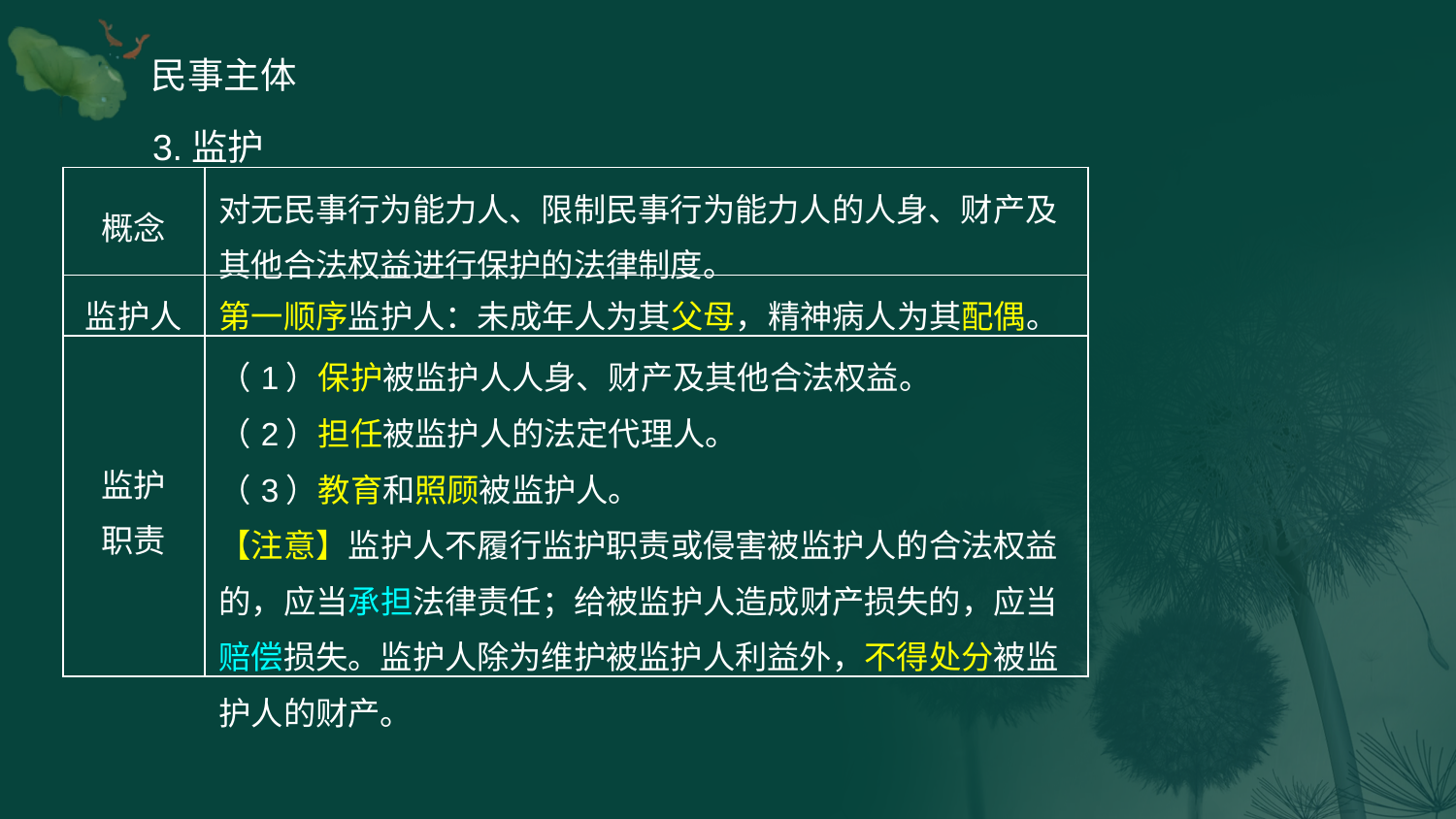

3.监护
| 概念 | 对无民事行为能力人、限制民事行为能力人的人身、财产及其他合法权益进行保护的法律制度。 |
| --- | --- |
| 监护人 | 第一顺序监护人：未成年人为其父母，精神病人为其配偶。 |
| 监护 职责 | （1）保护被监护人人身、财产及其他合法权益。 （2）担任被监护人的法定代理人。 （3）教育和照顾被监护人。 【注意】监护人不履行监护职责或侵害被监护人的合法权益的，应当承担法律责任；给被监护人造成财产损失的，应当赔偿损失。监护人除为维护被监护人利益外，不得处分被监护人的财产。 |